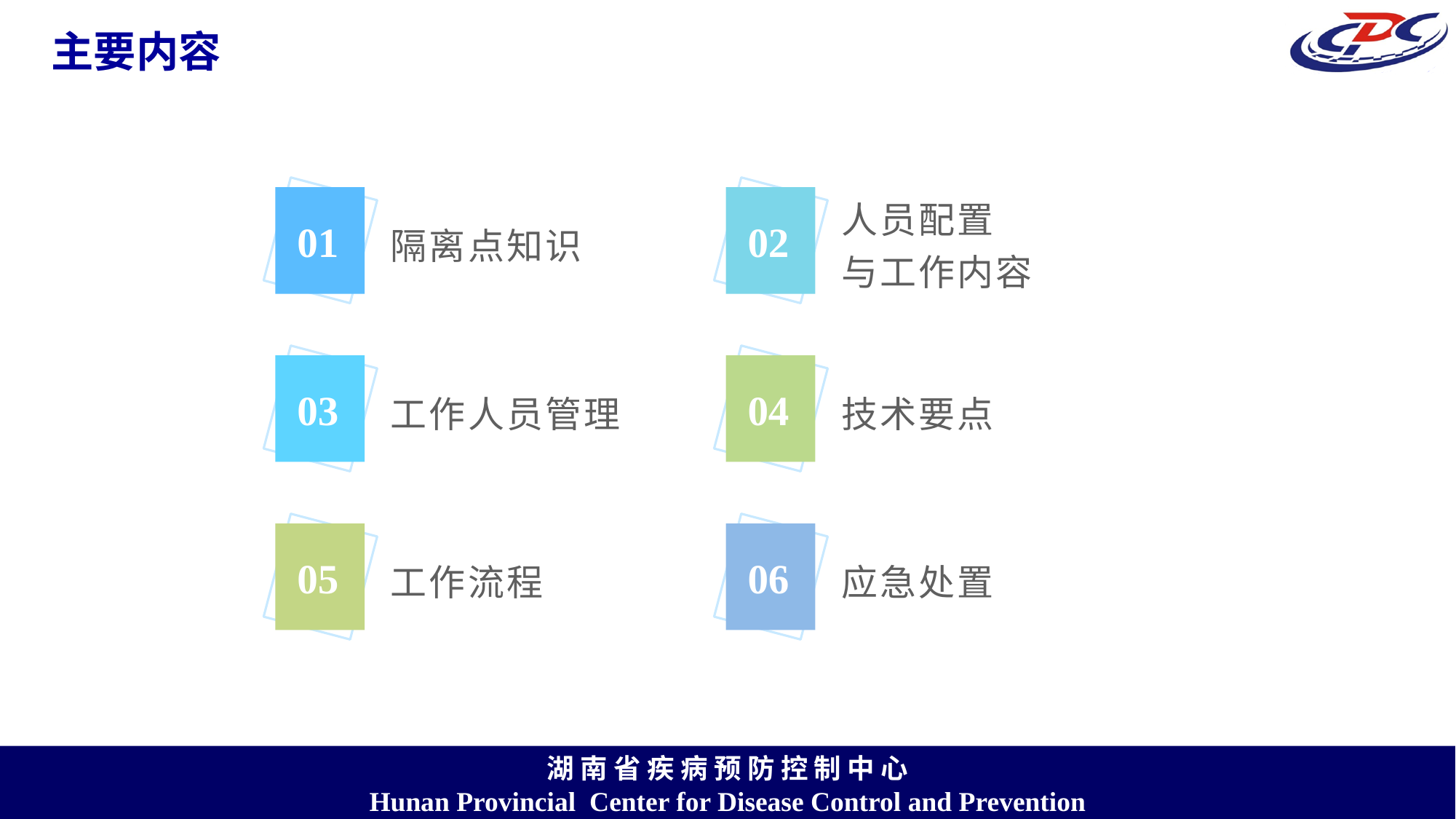

# 主要内容
隔离点知识
人员配置
与工作内容

01
02
工作人员管理
技术要点

03
04
工作流程
应急处置

05
06